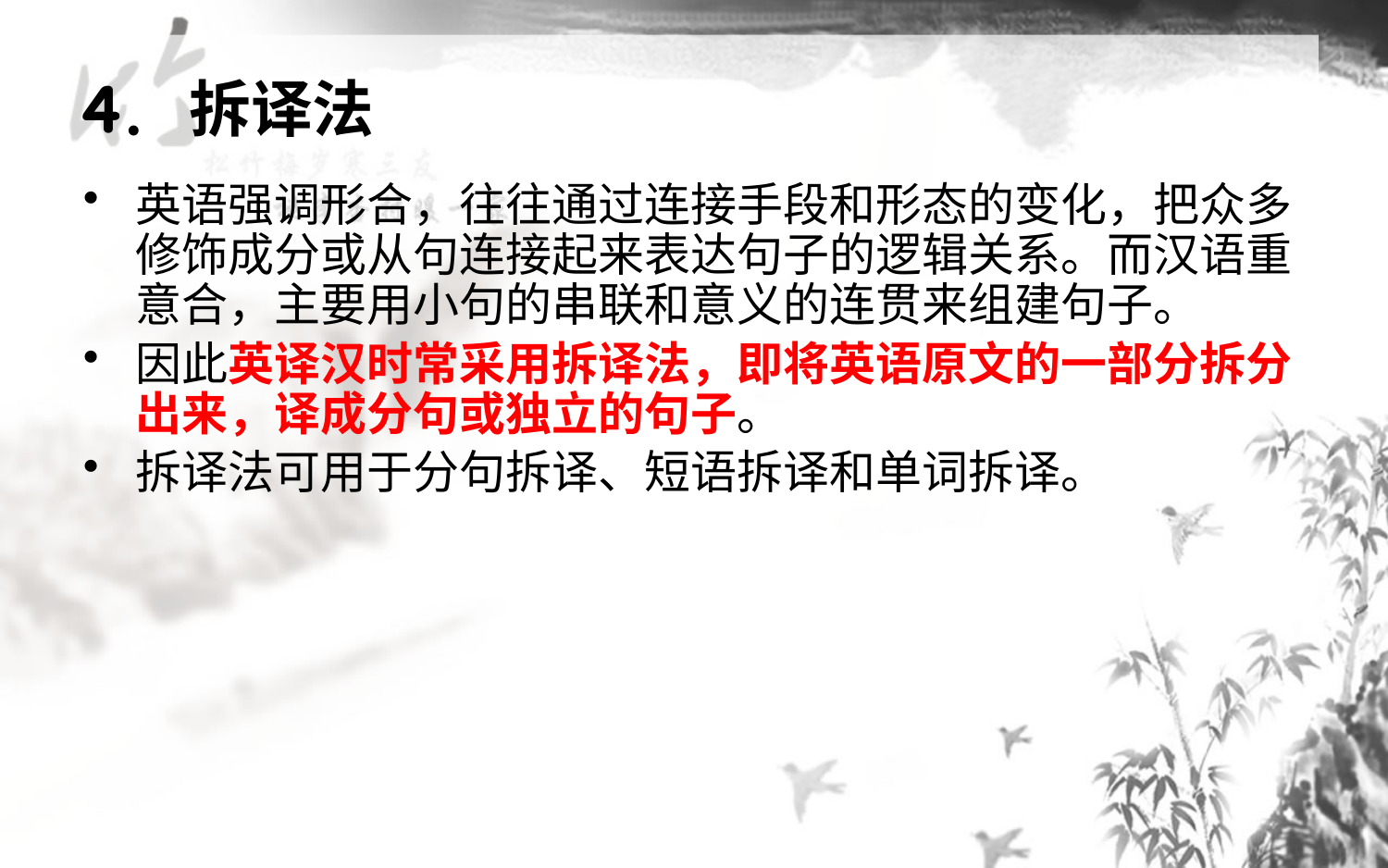

# 4. 拆译法
英语强调形合，往往通过连接手段和形态的变化，把众多修饰成分或从句连接起来表达句子的逻辑关系。而汉语重意合，主要用小句的串联和意义的连贯来组建句子。
因此英译汉时常采用拆译法，即将英语原文的一部分拆分出来，译成分句或独立的句子。
拆译法可用于分句拆译、短语拆译和单词拆译。